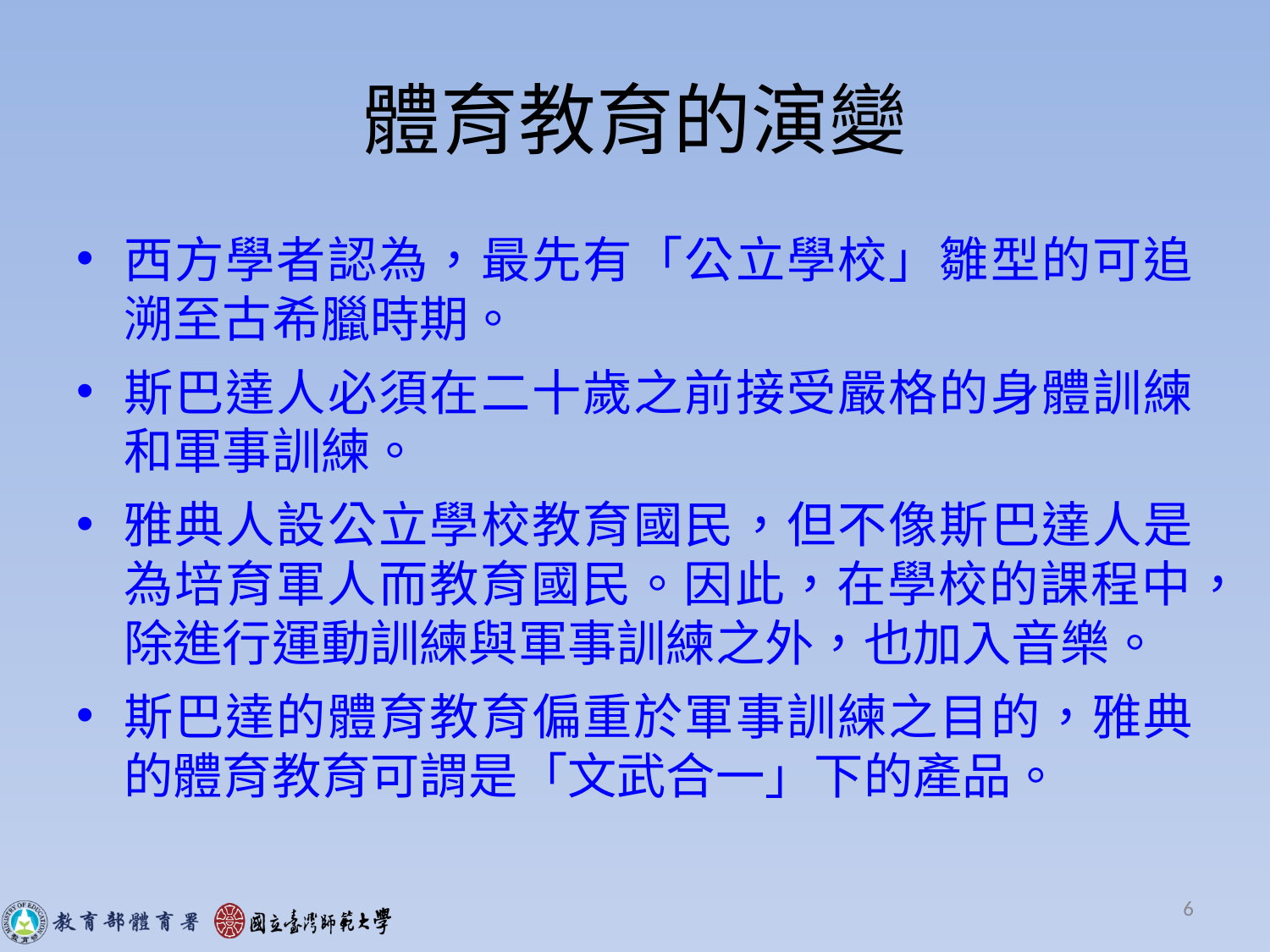

# 體育教育的演變
西方學者認為，最先有「公立學校」雛型的可追溯至古希臘時期。
斯巴達人必須在二十歲之前接受嚴格的身體訓練和軍事訓練。
雅典人設公立學校教育國民，但不像斯巴達人是為培育軍人而教育國民。因此，在學校的課程中，除進行運動訓練與軍事訓練之外，也加入音樂。
斯巴達的體育教育偏重於軍事訓練之目的，雅典的體育教育可謂是「文武合一」下的產品。

6